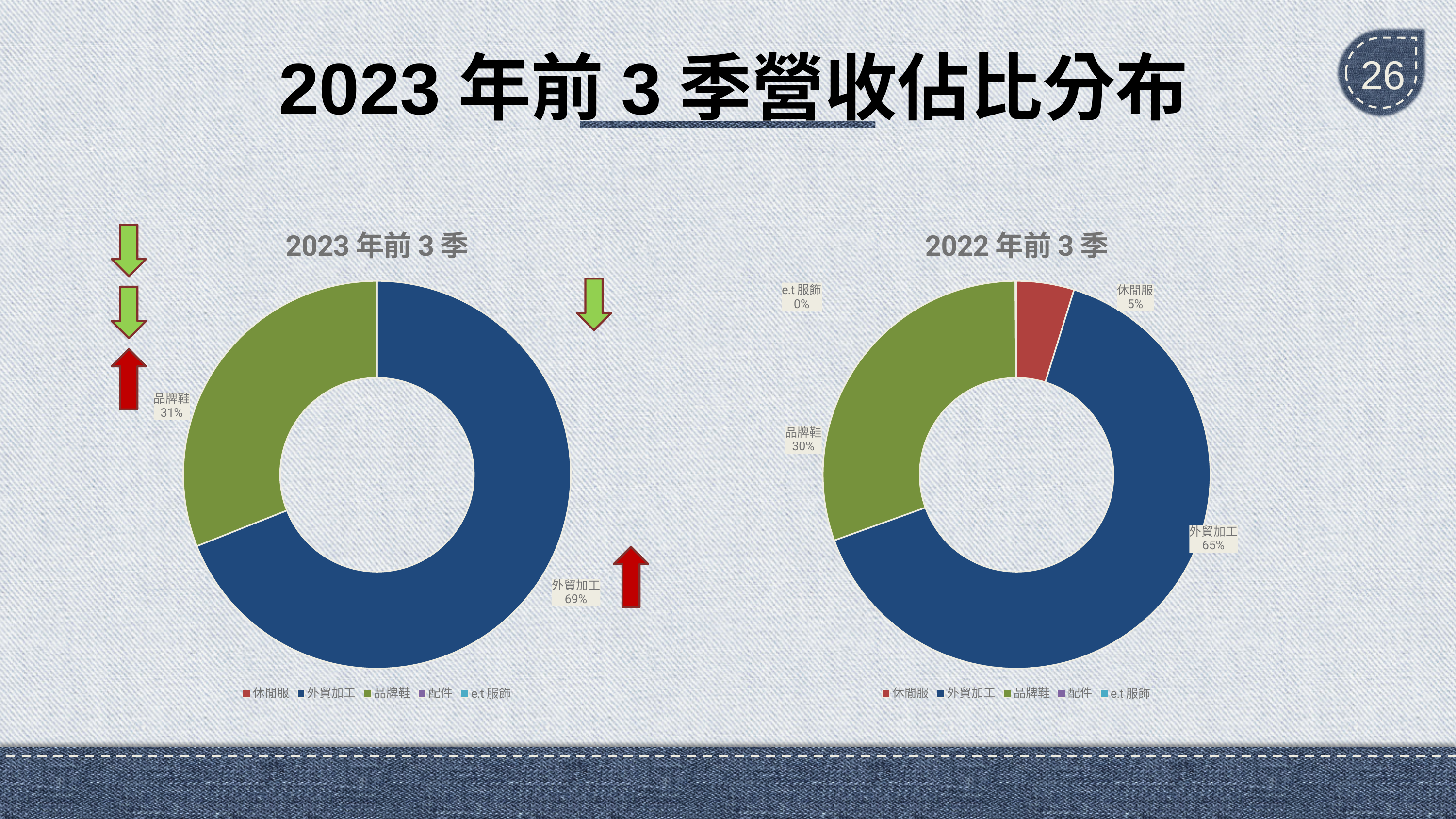

# 2023年前3季營收佔比分布
26

### Chart: 2023年前3季

| Category | 2023年前3季 |
|---|---|
| 休閒服 | 0.0 |
| 外貿加工 | 69.0 |
| 品牌鞋 | 31.0 |
| 配件 | 0.0 |
| e.t服飾 | 0.0 |

### Chart: 2022年前3季

| Category | 2022年前3季 |
|---|---|
| 休閒服 | 4.8 |
| 外貿加工 | 64.7 |
| 品牌鞋 | 30.4 |
| 配件 | 0.0 |
| e.t服飾 | 0.1 |